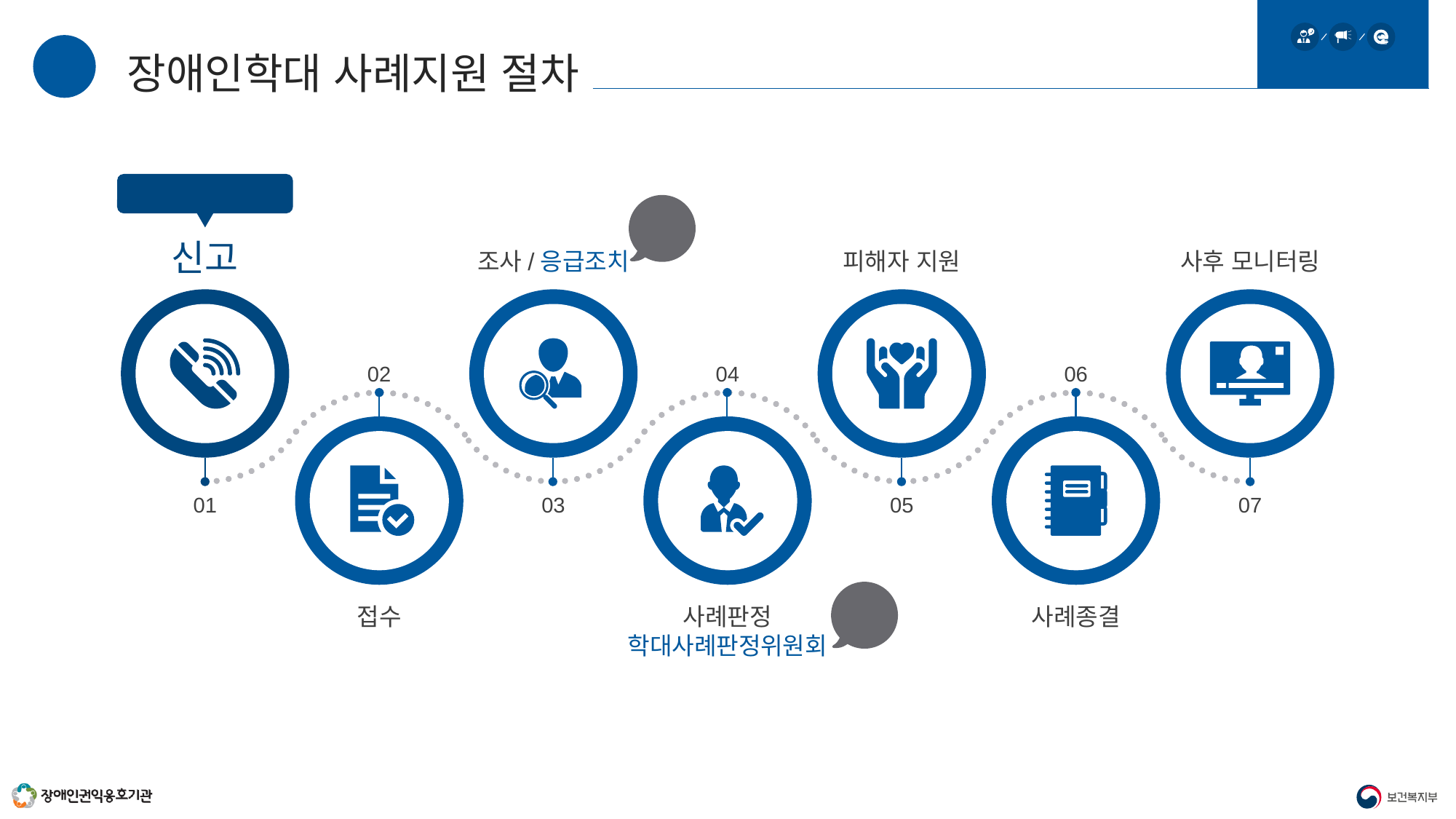

05
장애인학대 사례지원 절차

1644-8295

필요시
신고
조사/응급조치
피해자 지원
사후 모니터링

02
04
06

01
03
05
07

필요시
접수
사례판정
학대사례판정위원회
사례종결